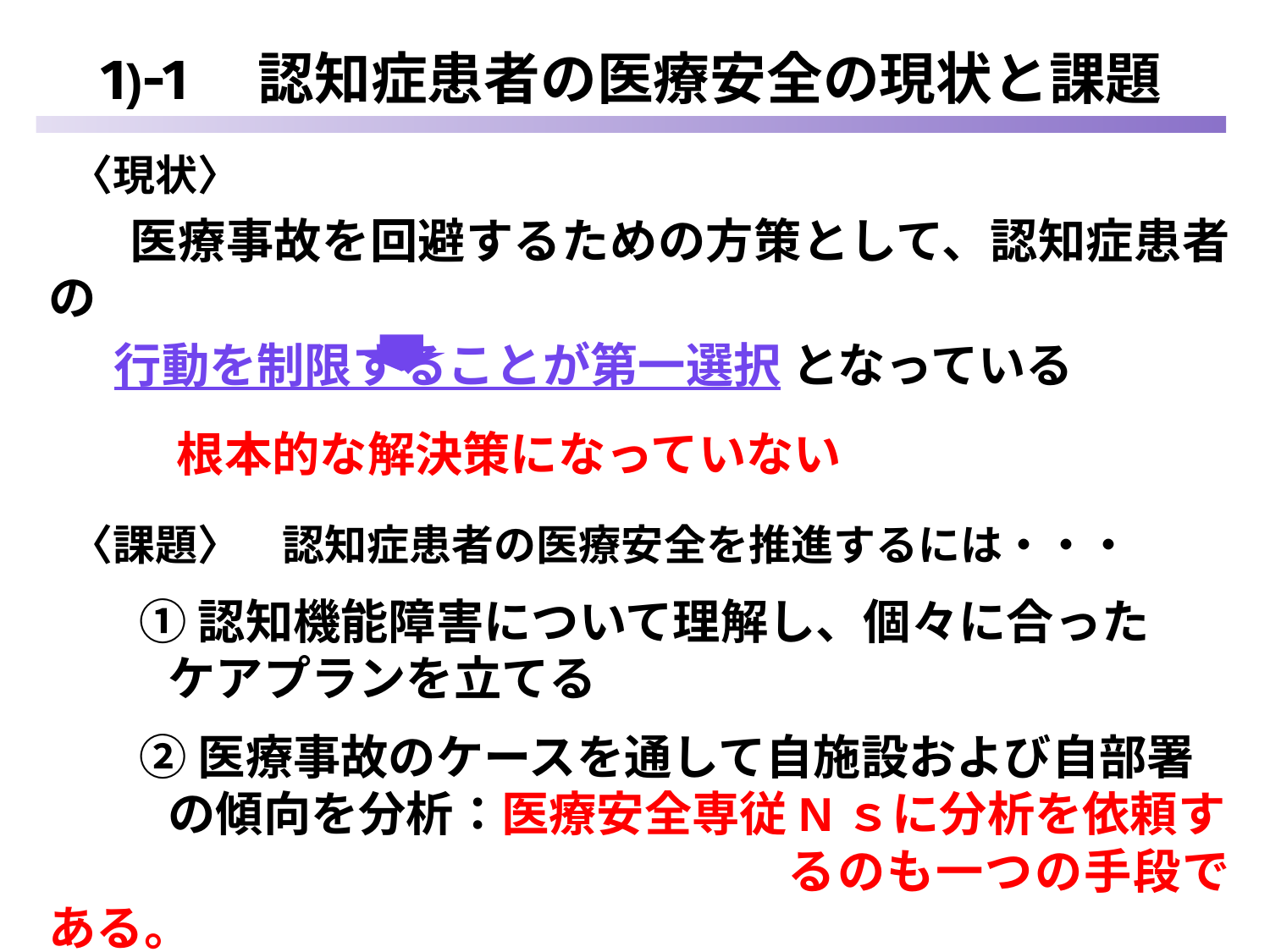

1)-1　認知症患者の医療安全の現状と課題

 〈現状〉
　   医療事故を回避するための方策として、認知症患者の
     行動を制限することが第一選択 となっている
  　　根本的な解決策になっていない
 〈課題〉　認知症患者の医療安全を推進するには・・・
　    ① 認知機能障害について理解し、個々に合った
          ケアプランを立てる
　    ② 医療事故のケースを通して自施設および自部署
          の傾向を分析：医療安全専従Nｓに分析を依頼す
　　　　　　　　　　　　　　　るのも一つの手段である。
              ⇒ 「医療・ケア体制」の改善
　　　　　　　　　認知症患者を取り巻く「環境」を整える